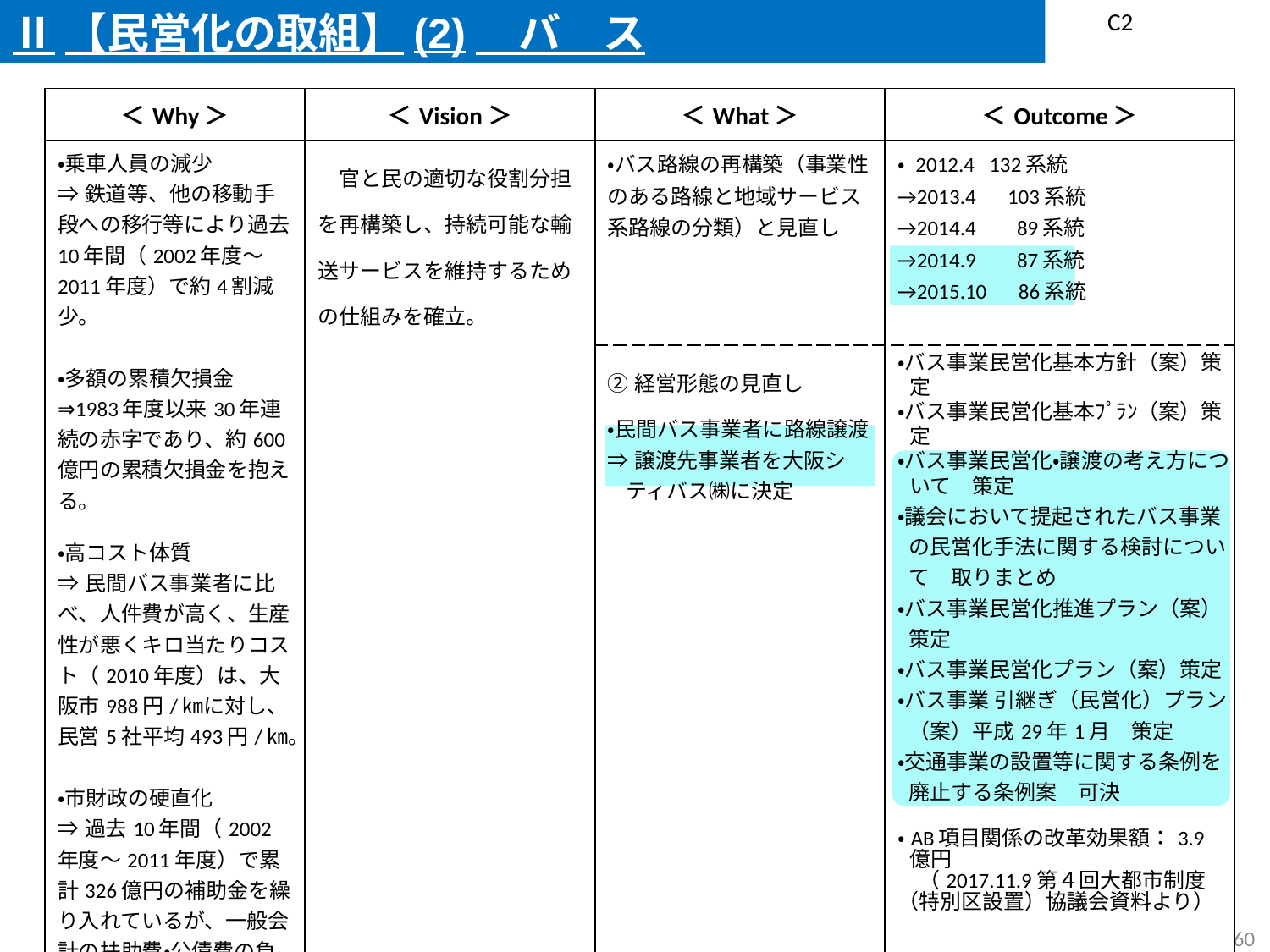

Ⅱ【民営化の取組】(2)　バ　ス
C2
| ＜Why＞ | ＜Vision＞ | ＜What＞ | ＜Outcome＞ |
| --- | --- | --- | --- |
| ・乗車人員の減少 ⇒鉄道等、他の移動手段への移行等により過去10年間（2002年度～2011年度）で約4割減少。 　 ・多額の累積欠損金 ⇒1983年度以来30年連続の赤字であり、約600億円の累積欠損金を抱える。 ・高コスト体質 ⇒民間バス事業者に比べ、人件費が高く、生産性が悪くキロ当たりコスト（2010年度）は、大阪市988円/㎞に対し、民営5社平均493円/㎞。 　 ・市財政の硬直化 ⇒過去10年間（2002年度～2011年度）で累計326億円の補助金を繰り入れているが、一般会計の扶助費・公債費の負担増加により市財政の硬直化が進むなか、公営企業体のままでのサービスの持続性に限界がある。 | 官と民の適切な役割分担を再構築し、持続可能な輸送サービスを維持するための仕組みを確立。 | ・バス路線の再構築（事業性のある路線と地域サービス系路線の分類）と見直し | ・ 2012.4 132系統 →2013.4　103系統 →2014.4　 89系統 →2014.9　 87系統 →2015.10　86系統 |
|  |  | ②経営形態の見直し ・民間バス事業者に路線譲渡 ⇒譲渡先事業者を大阪シティバス㈱に決定 | ・バス事業民営化基本方針（案）策定 ・バス事業民営化基本ﾌﾟﾗﾝ（案）策定 ・バス事業民営化・譲渡の考え方について　策定 ・議会において提起されたバス事業の民営化手法に関する検討について　取りまとめ ・バス事業民営化推進プラン（案）策定 ・バス事業民営化プラン（案）策定 ・バス事業 引継ぎ（民営化）プラン（案）平成29年1月　策定 ・交通事業の設置等に関する条例を廃止する条例案　可決 ・AB項目関係の改革効果額：3.9億円 　（2017.11.9第４回大都市制度（特別区設置）協議会資料より） |

60